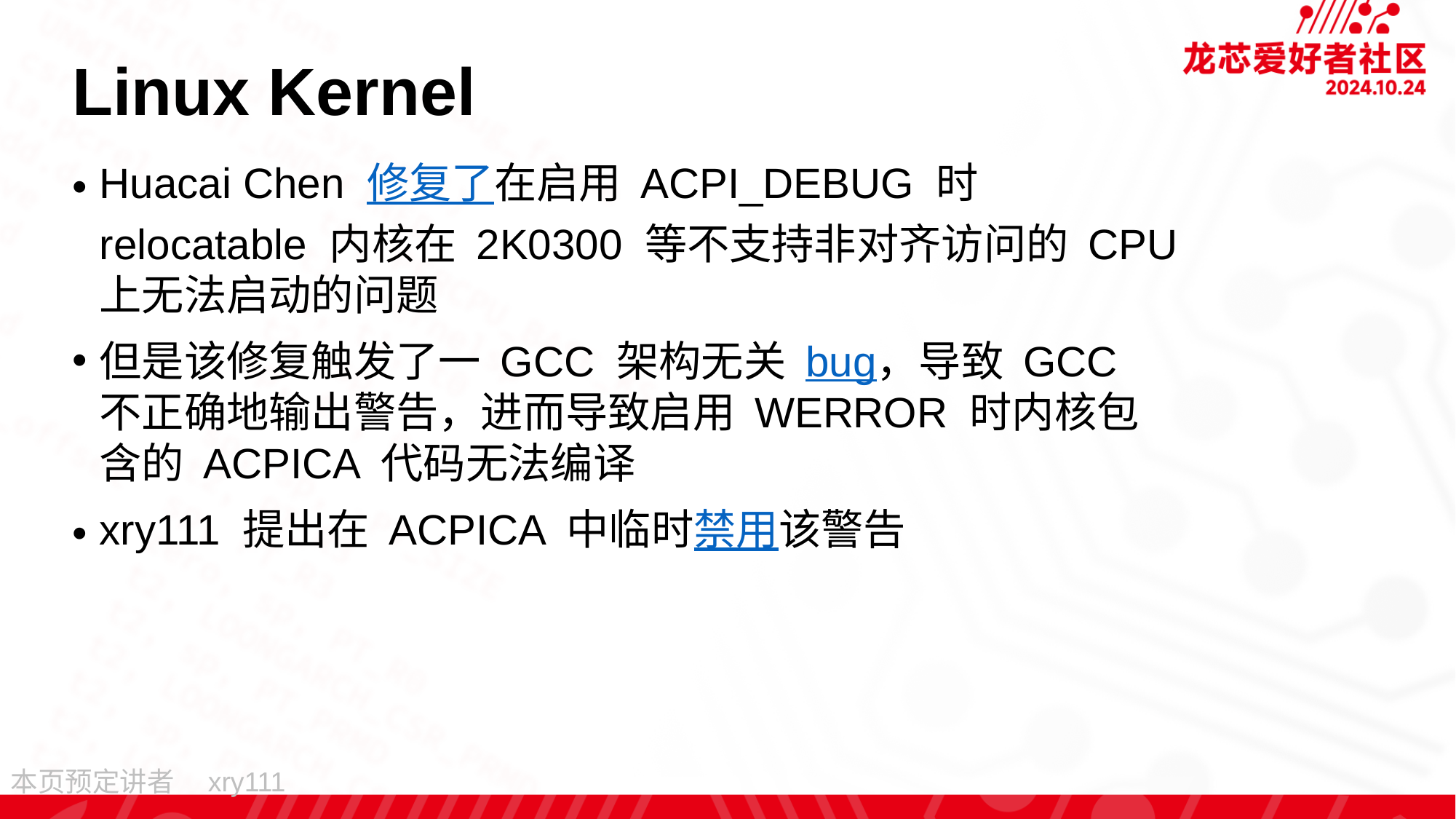

# Linux Kernel
Huacai Chen 修复了在启用 ACPI_DEBUG 时 relocatable 内核在 2K0300 等不支持非对齐访问的 CPU 上无法启动的问题
但是该修复触发了一 GCC 架构无关 bug，导致 GCC 不正确地输出警告，进而导致启用 WERROR 时内核包含的 ACPICA 代码无法编译
xry111 提出在 ACPICA 中临时禁用该警告
xry111